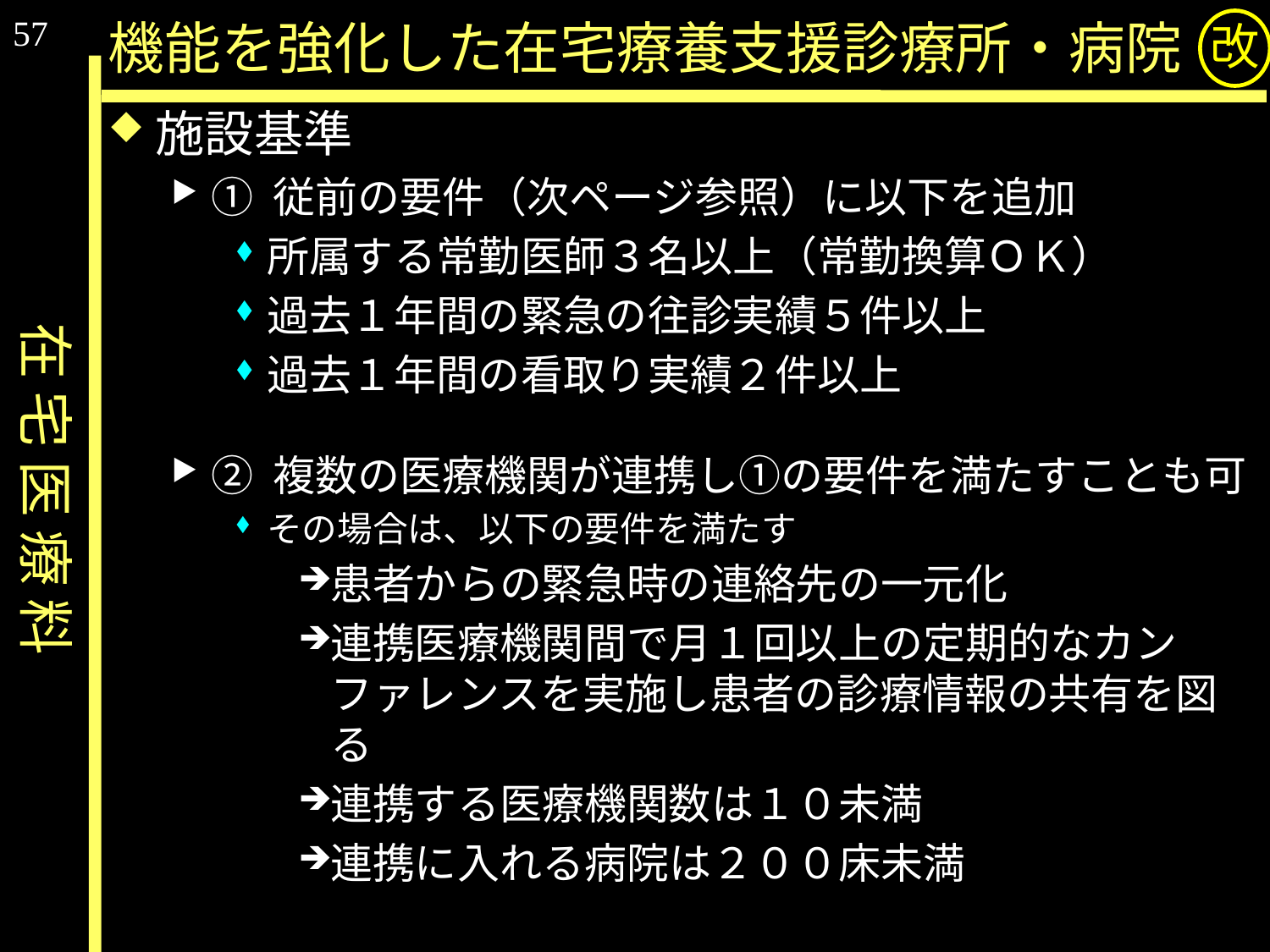

57
# 機能を強化した在宅療養支援診療所・病院
改

施設基準
① 従前の要件（次ページ参照）に以下を追加
所属する常勤医師３名以上（常勤換算ＯＫ）
過去１年間の緊急の往診実績５件以上
過去１年間の看取り実績２件以上

② 複数の医療機関が連携し①の要件を満たすことも可
その場合は、以下の要件を満たす
患者からの緊急時の連絡先の一元化
連携医療機関間で月１回以上の定期的なカンファレンスを実施し患者の診療情報の共有を図る
連携する医療機関数は１０未満
連携に入れる病院は２００床未満
在 宅 医 療 料